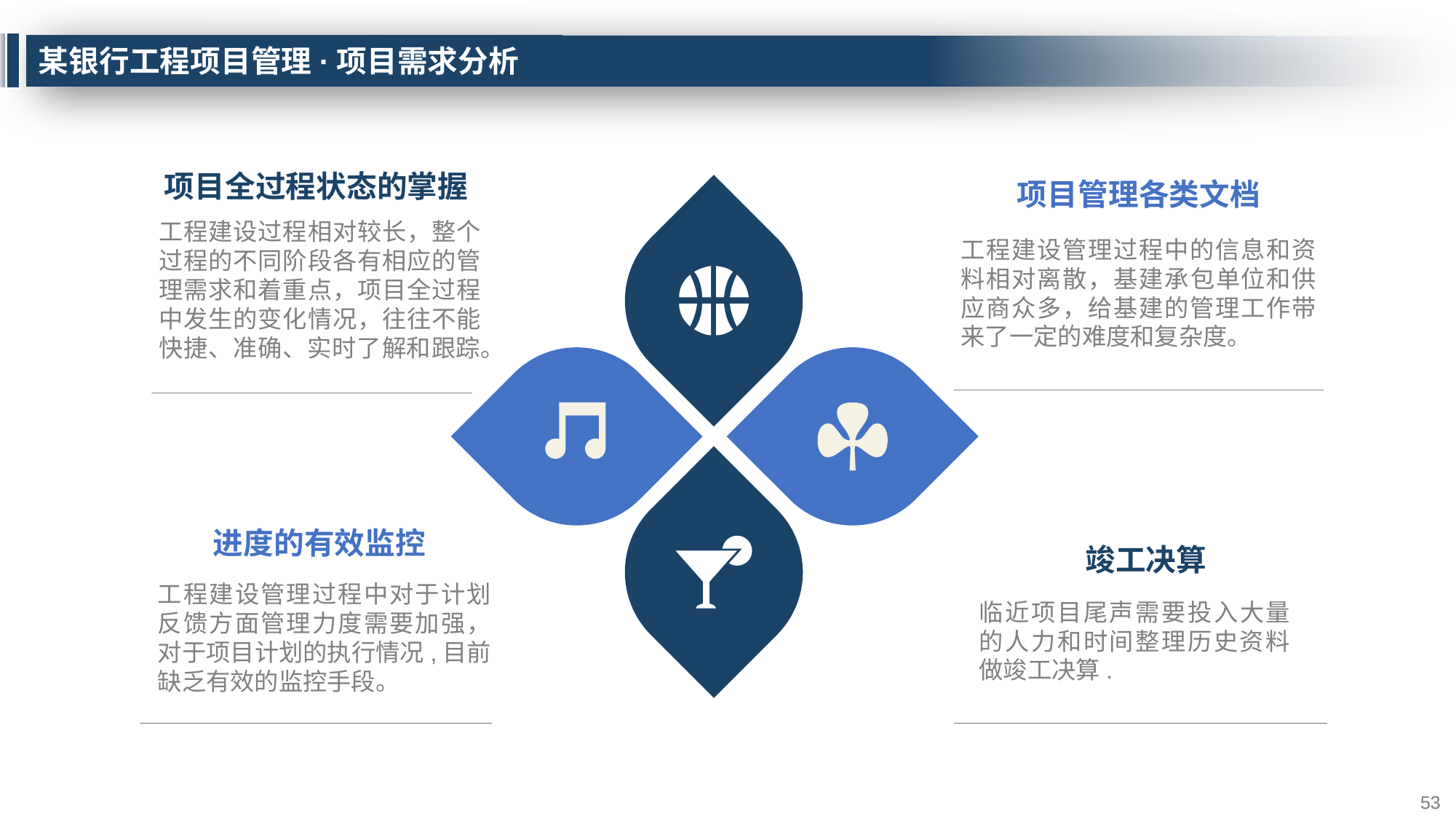

# 某银行工程项目管理·项目需求分析
项目全过程状态的掌握
工程建设过程相对较长，整个过程的不同阶段各有相应的管理需求和着重点，项目全过程中发生的变化情况，往往不能快捷、准确、实时了解和跟踪。
项目管理各类文档
工程建设管理过程中的信息和资料相对离散，基建承包单位和供应商众多，给基建的管理工作带来了一定的难度和复杂度。

进度的有效监控
工程建设管理过程中对于计划反馈方面管理力度需要加强，对于项目计划的执行情况,目前缺乏有效的监控手段。
竣工决算
临近项目尾声需要投入大量的人力和时间整理历史资料做竣工决算.